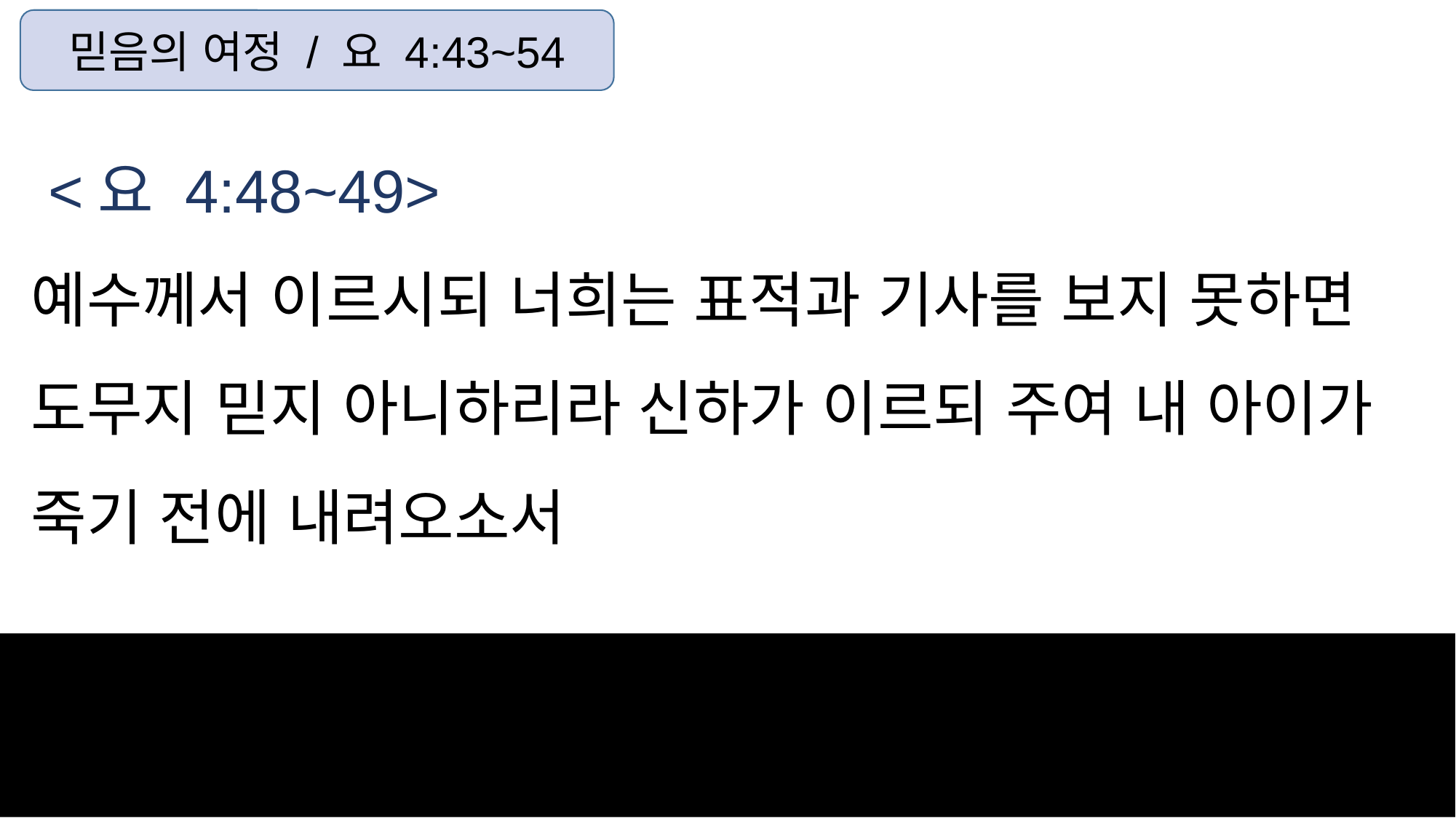

믿음의 여정 / 요 4:43~54
 <요 4:48~49>
예수께서 이르시되 너희는 표적과 기사를 보지 못하면 도무지 믿지 아니하리라 신하가 이르되 주여 내 아이가 죽기 전에 내려오소서